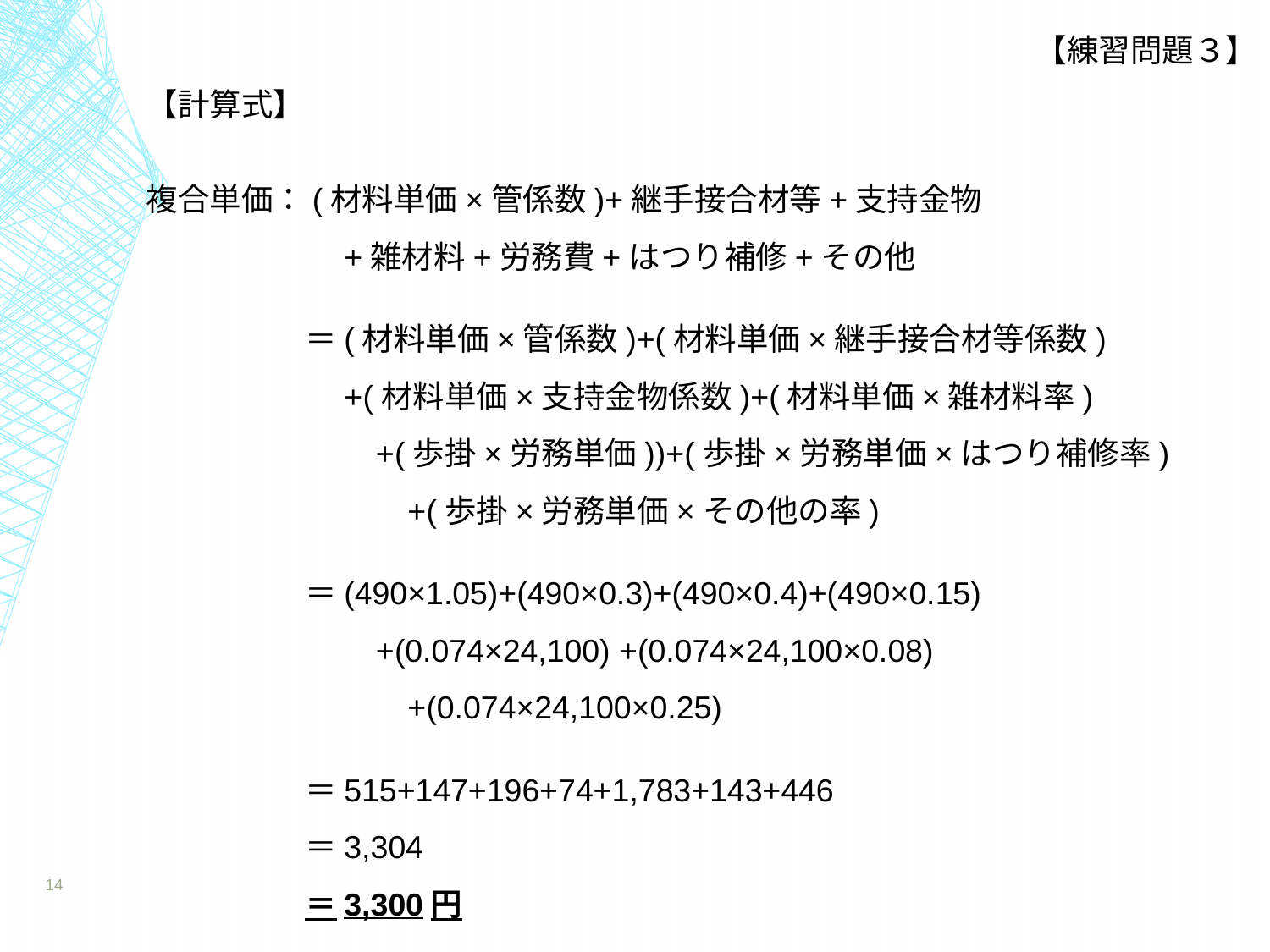

【練習問題３】
【計算式】

複合単価：(材料単価×管係数)+継手接合材等+支持金物
　　　　　　+雑材料+労務費+はつり補修+その他

	　＝(材料単価×管係数)+(材料単価×継手接合材等係数)
	　　+(材料単価×支持金物係数)+(材料単価×雑材料率)
　　　　　　　+(歩掛×労務単価))+(歩掛×労務単価×はつり補修率)
	　　　　+(歩掛×労務単価×その他の率)

	　＝(490×1.05)+(490×0.3)+(490×0.4)+(490×0.15)
	　　　+(0.074×24,100) +(0.074×24,100×0.08)
	　　　　+(0.074×24,100×0.25)

	　＝515+147+196+74+1,783+143+446
	　＝3,304
	　＝3,300円
14